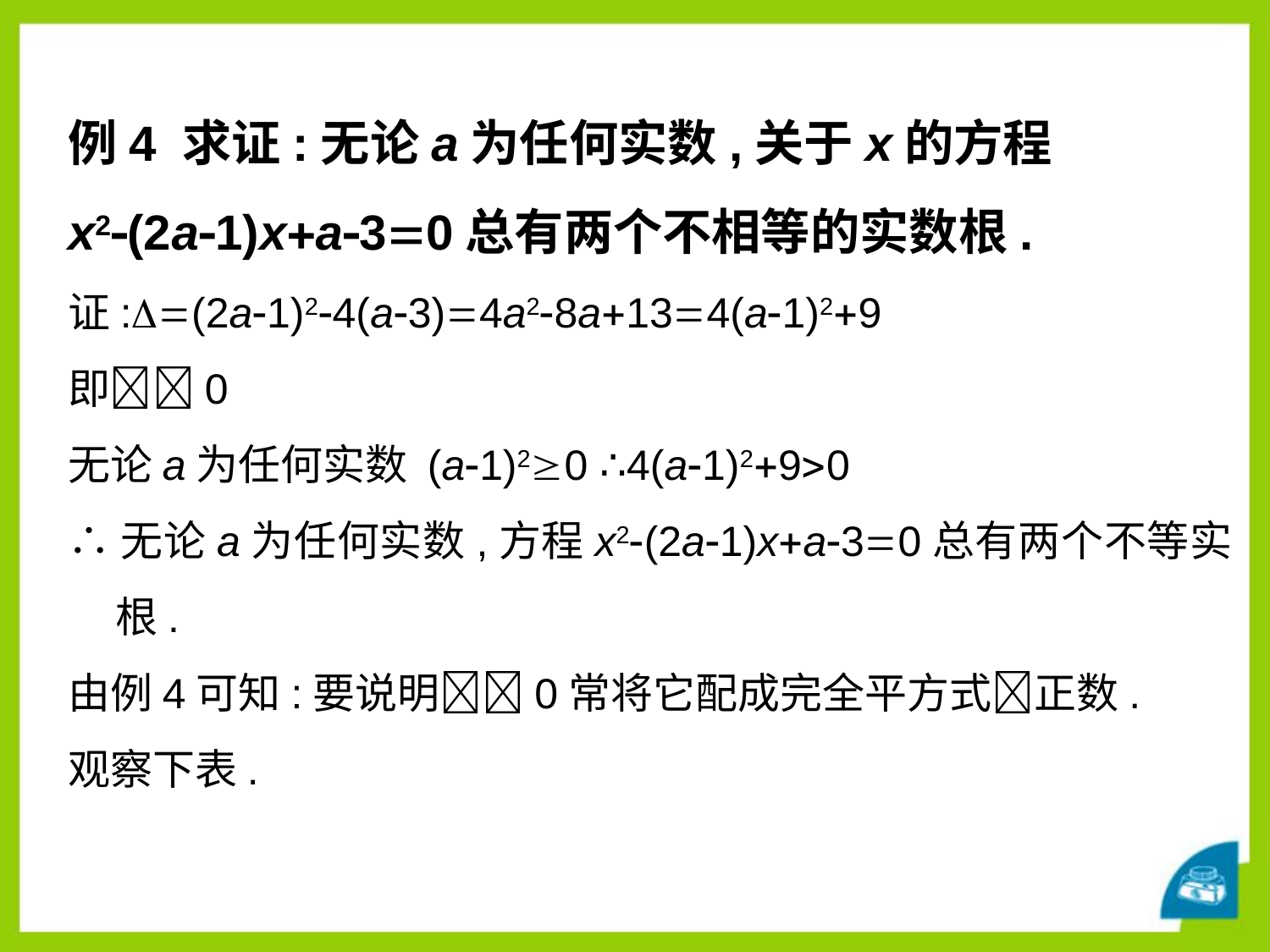

例4 求证:无论a为任何实数,关于x的方程
x2−(2a−1)x+a−3=0总有两个不相等的实数根.
证:Δ=(2a−1)2−4(a−3)=4a2−8a+13=4(a−1)2+9
即Δ>0
无论a为任何实数 (a−1)2≥0 ∴4(a−1)2+9>0
∴无论a为任何实数,方程x2−(2a−1)x+a−3=0总有两个不等实根.
由例4可知:要说明Δ>0常将它配成完全平方式+正数.
观察下表.